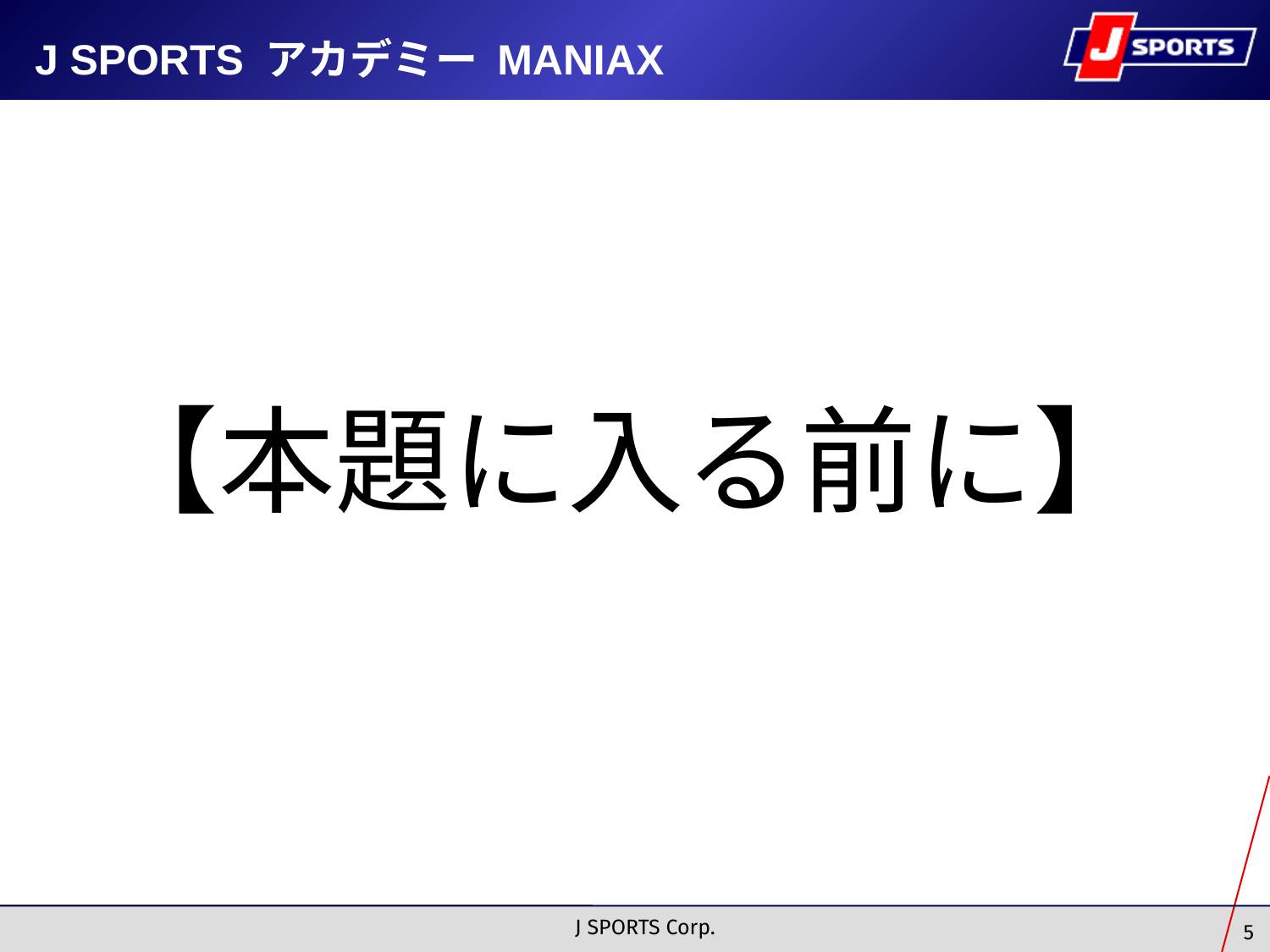

J SPORTS アカデミー MANIAX
【本題に入る前に】

J SPORTS Corp.
5